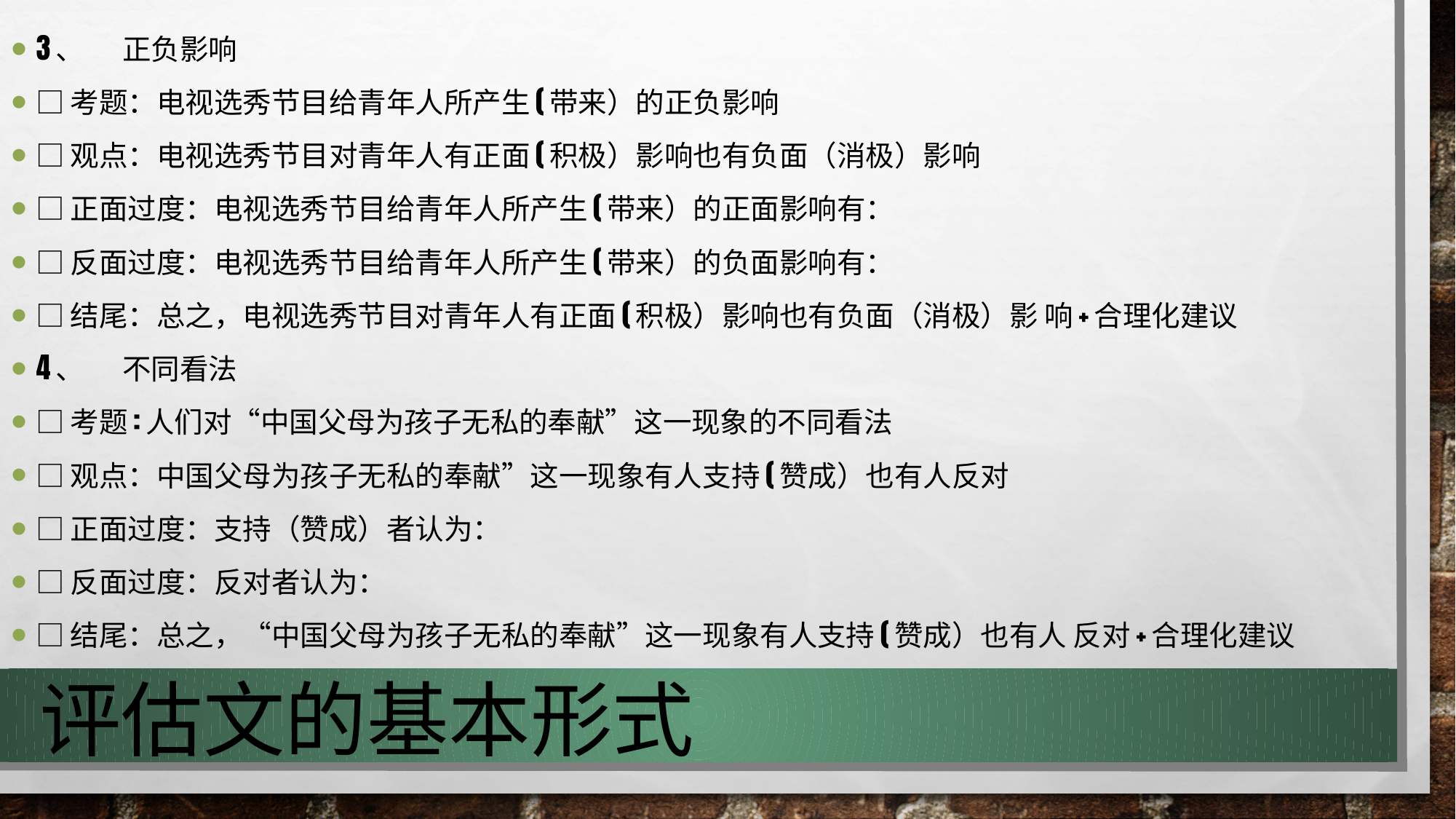

3、	正负影响
□考题：电视选秀节目给青年人所产生(带来）的正负影响
□观点：电视选秀节目对青年人有正面(积极）影响也有负面（消极）影响
□正面过度：电视选秀节目给青年人所产生(带来）的正面影响有：
□反面过度：电视选秀节目给青年人所产生(带来）的负面影响有：
□结尾：总之，电视选秀节目对青年人有正面(积极）影响也有负面（消极）影 响+合理化建议
4、	不同看法
□考题:人们对“中国父母为孩子无私的奉献”这一现象的不同看法
□观点：中国父母为孩子无私的奉献”这一现象有人支持(赞成）也有人反对
□正面过度：支持（赞成）者认为：
□反面过度：反对者认为：
□结尾：总之，“中国父母为孩子无私的奉献”这一现象有人支持(赞成）也有人 反对+合理化建议
# 评估文的基本形式